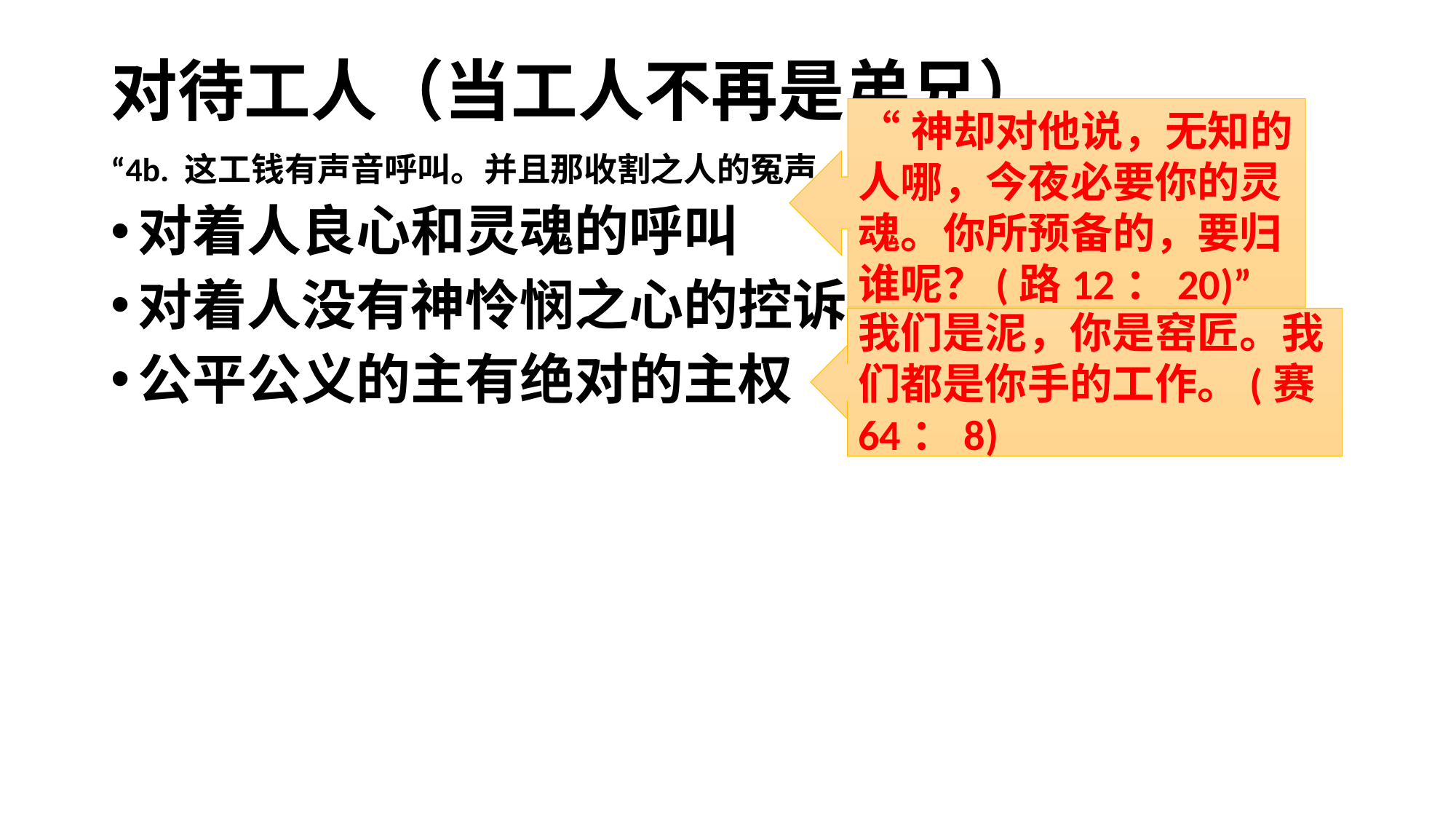

# 对待工人（当工人不再是弟兄）
“神却对他说，无知的人哪，今夜必要你的灵魂。你所预备的，要归谁呢？(路12：20)”
“4b. 这工钱有声音呼叫。并且那收割之人的冤声，已经入了万军之主的耳了。”
对着人良心和灵魂的呼叫
对着人没有神怜悯之心的控诉
公平公义的主有绝对的主权
我们是泥，你是窑匠。我们都是你手的工作。(赛64：8)